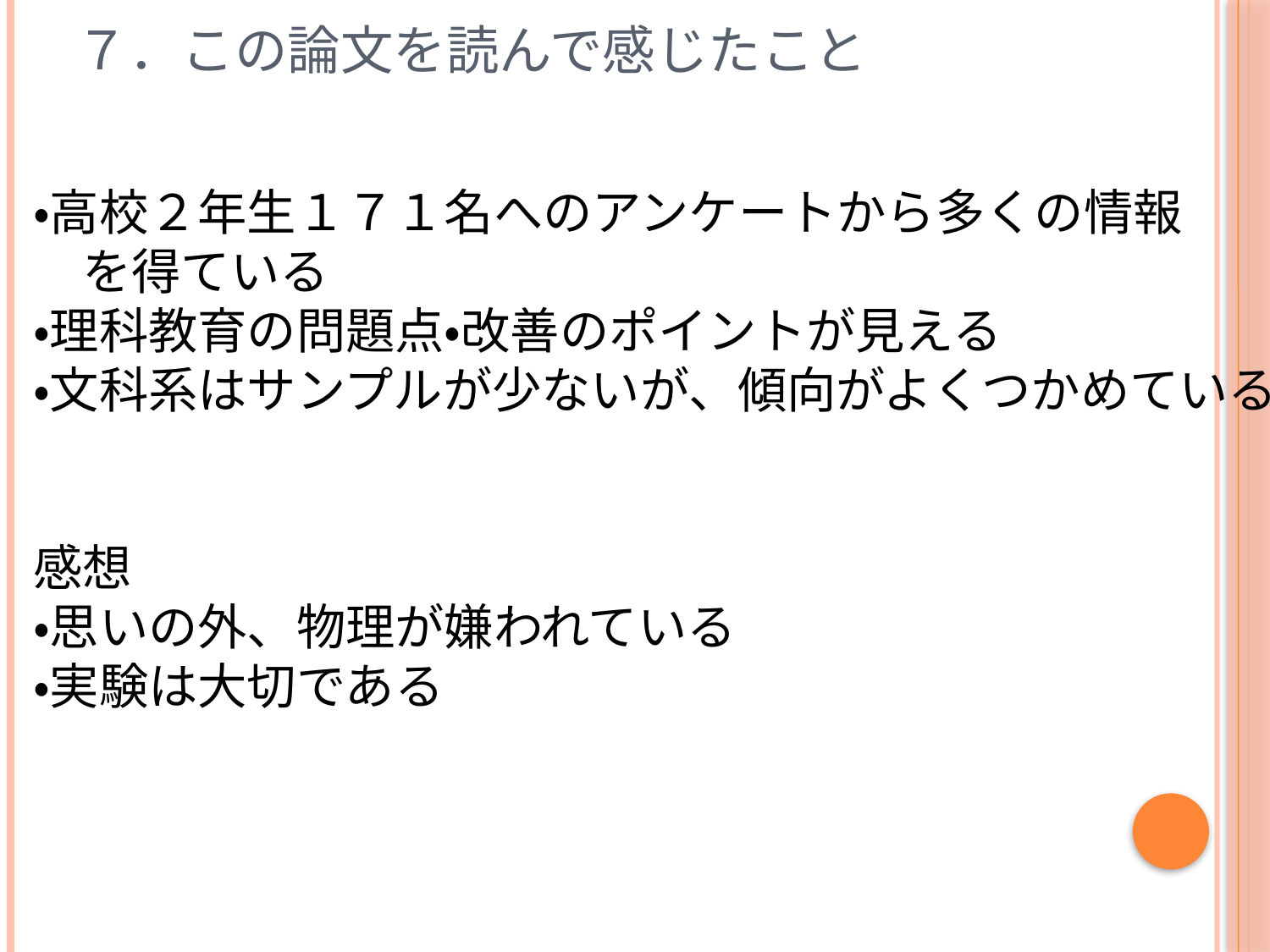

# ７．この論文を読んで感じたこと
・高校２年生１７１名へのアンケートから多くの情報
　を得ている
・理科教育の問題点・改善のポイントが見える
・文科系はサンプルが少ないが、傾向がよくつかめている

感想
・思いの外、物理が嫌われている
・実験は大切である